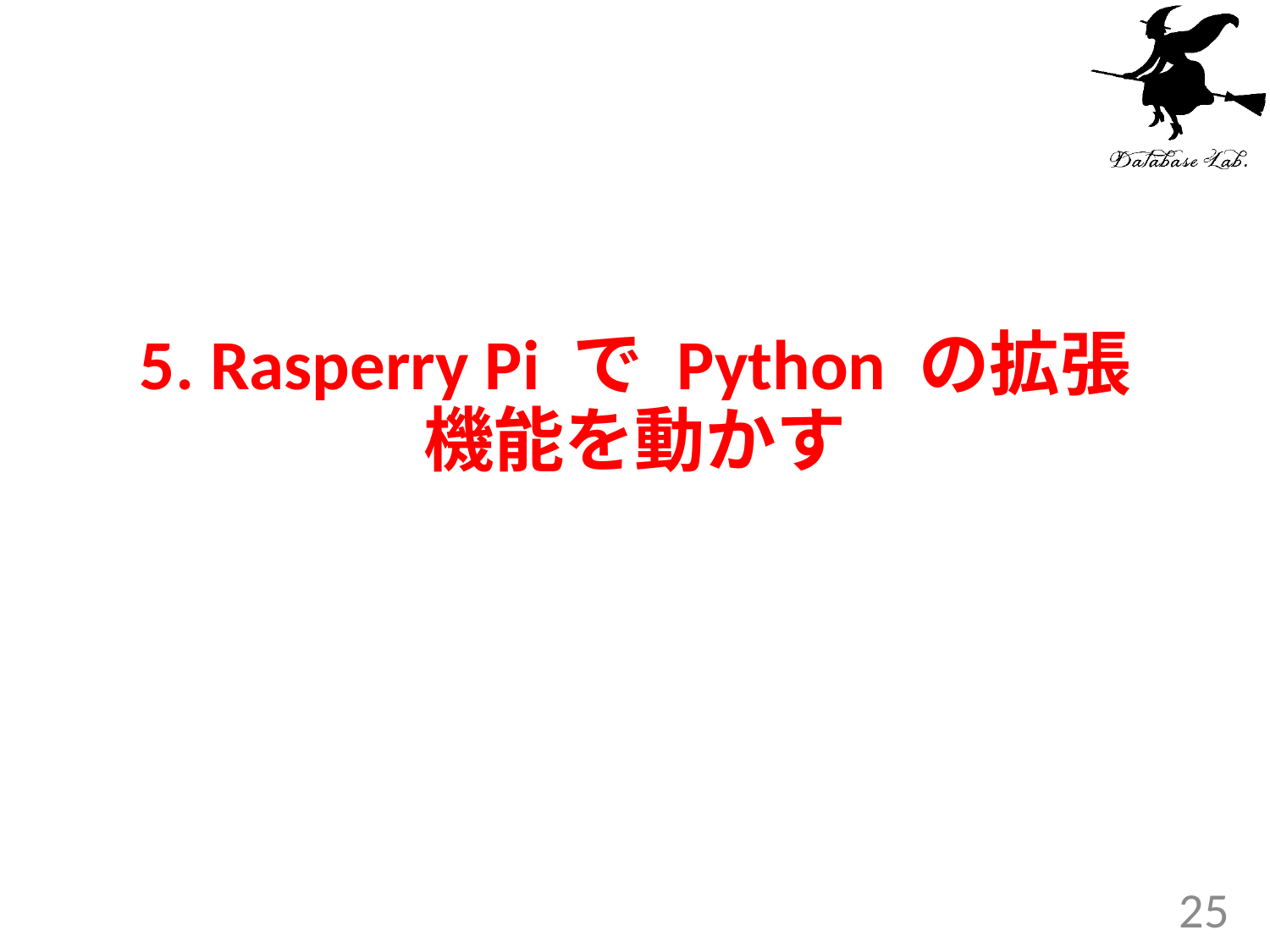

# 5. Rasperry Pi で Python の拡張機能を動かす

25